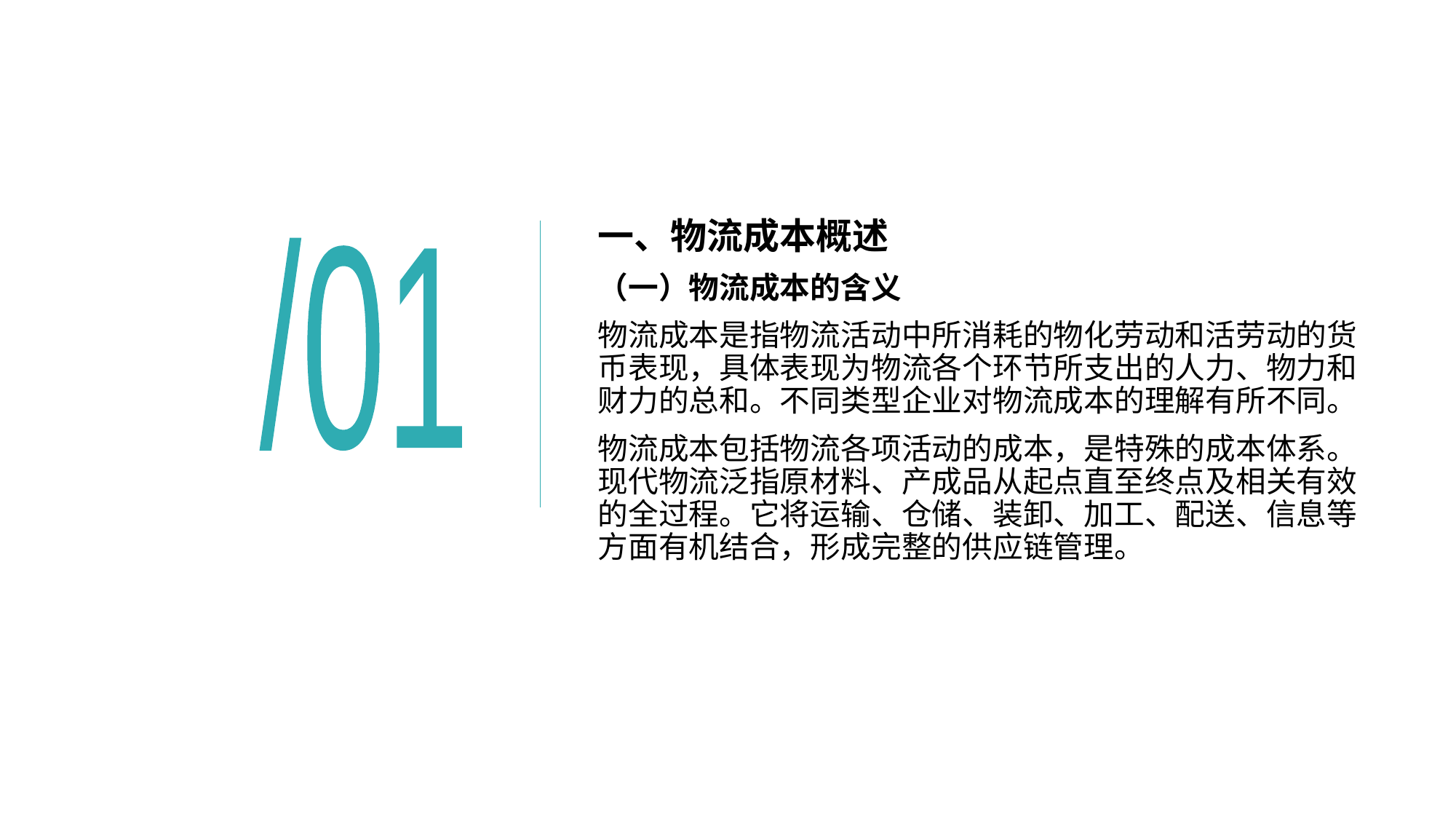

# 一、物流成本概述
/01
（一）物流成本的含义
物流成本是指物流活动中所消耗的物化劳动和活劳动的货币表现，具体表现为物流各个环节所支出的人力、物力和财力的总和。不同类型企业对物流成本的理解有所不同。
物流成本包括物流各项活动的成本，是特殊的成本体系。现代物流泛指原材料、产成品从起点直至终点及相关有效的全过程。它将运输、仓储、装卸、加工、配送、信息等方面有机结合，形成完整的供应链管理。